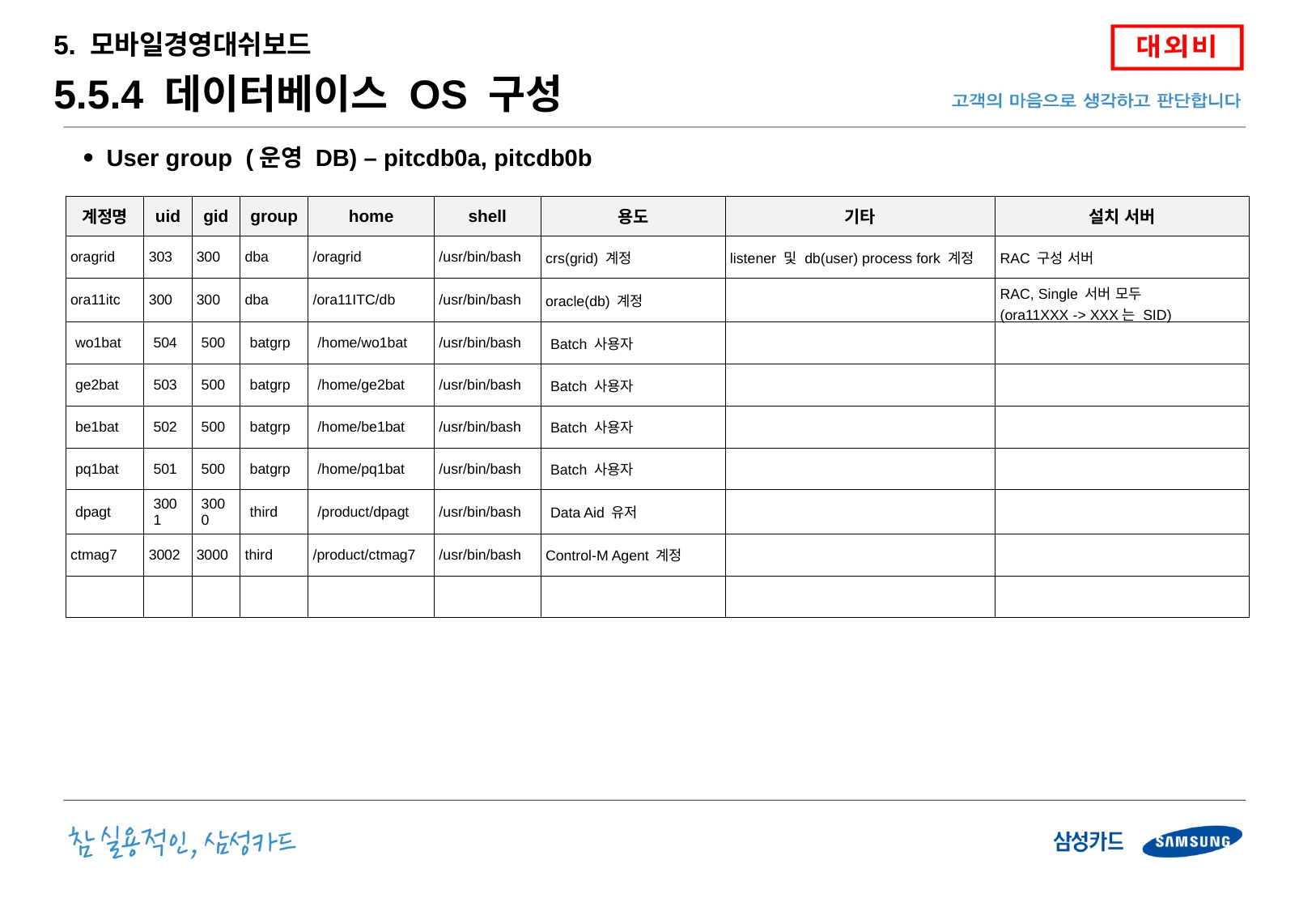

5. 모바일경영대쉬보드
5.5.4 데이터베이스 OS 구성
User group  (운영 DB) – pitcdb0a, pitcdb0b
| 계정명 | uid | gid | group | home | shell | 용도 | 기타 | 설치 서버 |
| --- | --- | --- | --- | --- | --- | --- | --- | --- |
| oragrid | 303 | 300 | dba | /oragrid | /usr/bin/bash | crs(grid) 계정 | listener 및 db(user) process fork 계정 | RAC 구성 서버 |
| ora11itc | 300 | 300 | dba | /ora11ITC/db | /usr/bin/bash | oracle(db) 계정 |  | RAC, Single 서버 모두 (ora11XXX -> XXX는 SID) |
| wo1bat | 504 | 500 | batgrp | /home/wo1bat | /usr/bin/bash | Batch 사용자 |  |  |
| ge2bat | 503 | 500 | batgrp | /home/ge2bat | /usr/bin/bash | Batch 사용자 |  |  |
| be1bat | 502 | 500 | batgrp | /home/be1bat | /usr/bin/bash | Batch 사용자 |  |  |
| pq1bat | 501 | 500 | batgrp | /home/pq1bat | /usr/bin/bash | Batch 사용자 |  |  |
| dpagt | 3001 | 3000 | third | /product/dpagt | /usr/bin/bash | Data Aid 유저 |  |  |
| ctmag7 | 3002 | 3000 | third | /product/ctmag7 | /usr/bin/bash | Control-M Agent 계정 |  |  |
|  |  |  |  |  |  |  |  |  |